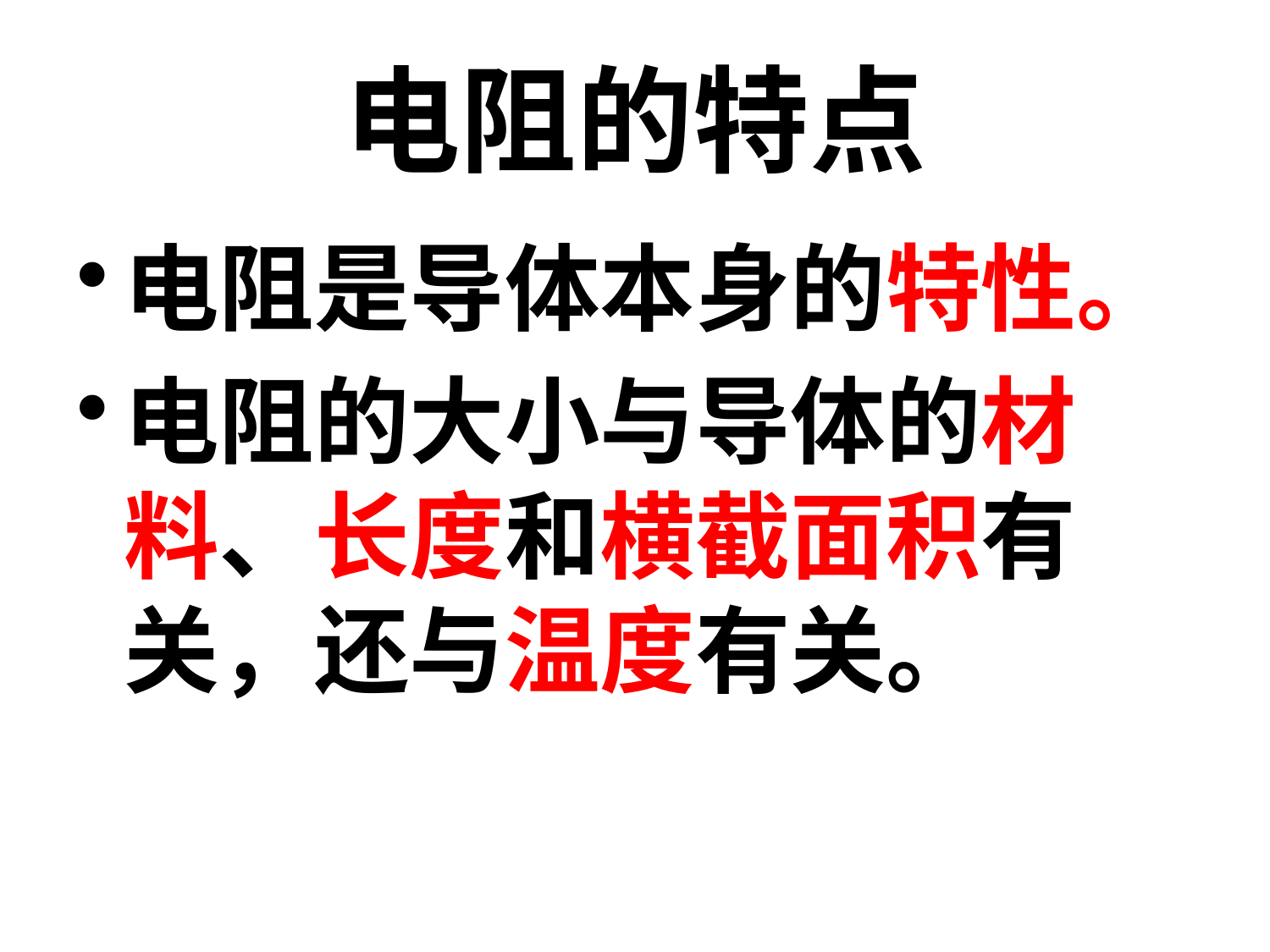

# 电阻的特点
电阻是导体本身的特性。
电阻的大小与导体的材料、长度和横截面积有关，还与温度有关。